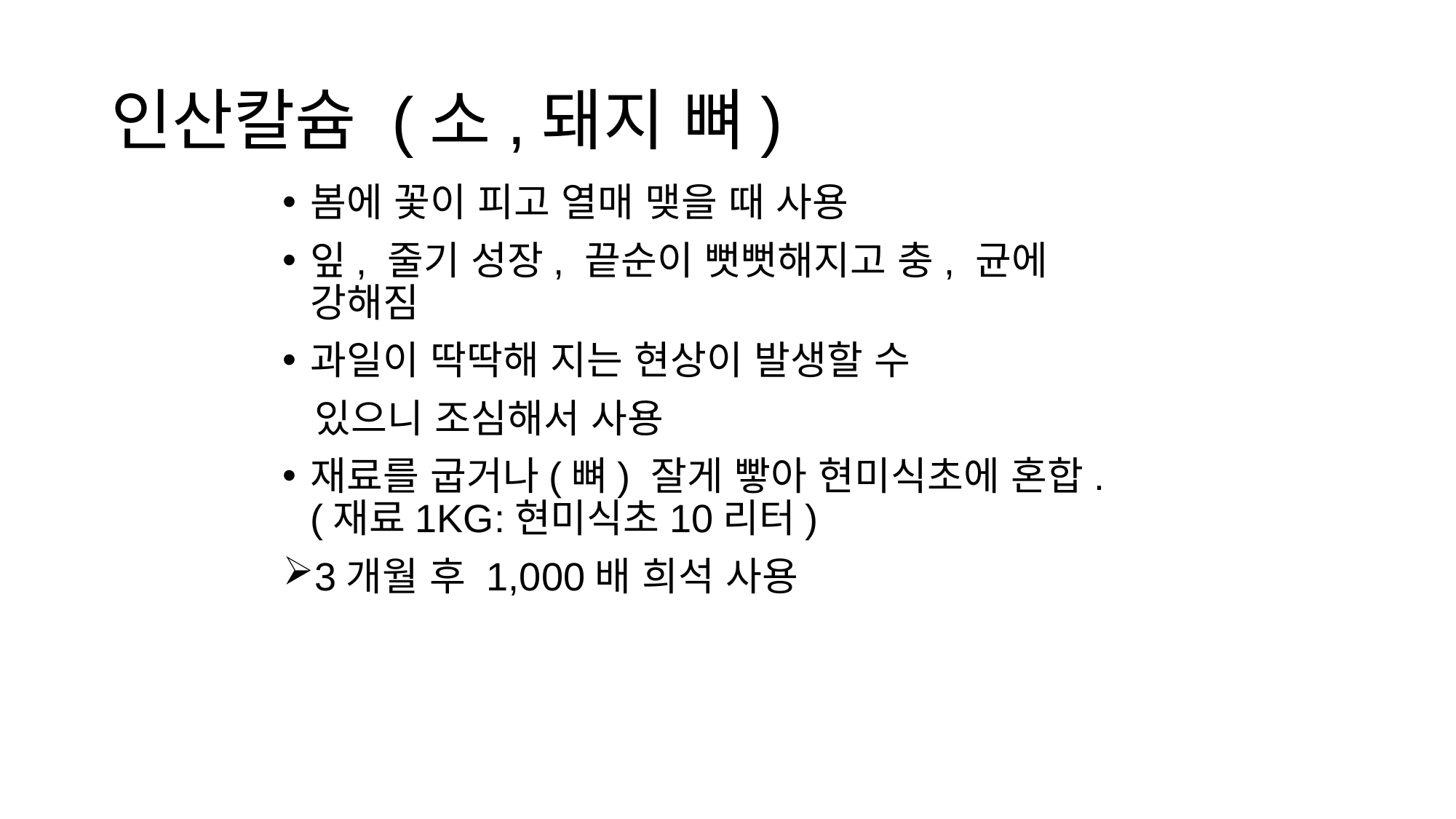

인산칼슘 (소,돼지 뼈)
봄에 꽃이 피고 열매 맺을 때 사용
잎, 줄기 성장, 끝순이 뻣뻣해지고 충, 균에 강해짐
과일이 딱딱해 지는 현상이 발생할 수
  있으니 조심해서 사용
재료를 굽거나(뼈) 잘게 빻아 현미식초에 혼합.(재료1KG:현미식초10리터)
3개월 후 1,000배 희석 사용